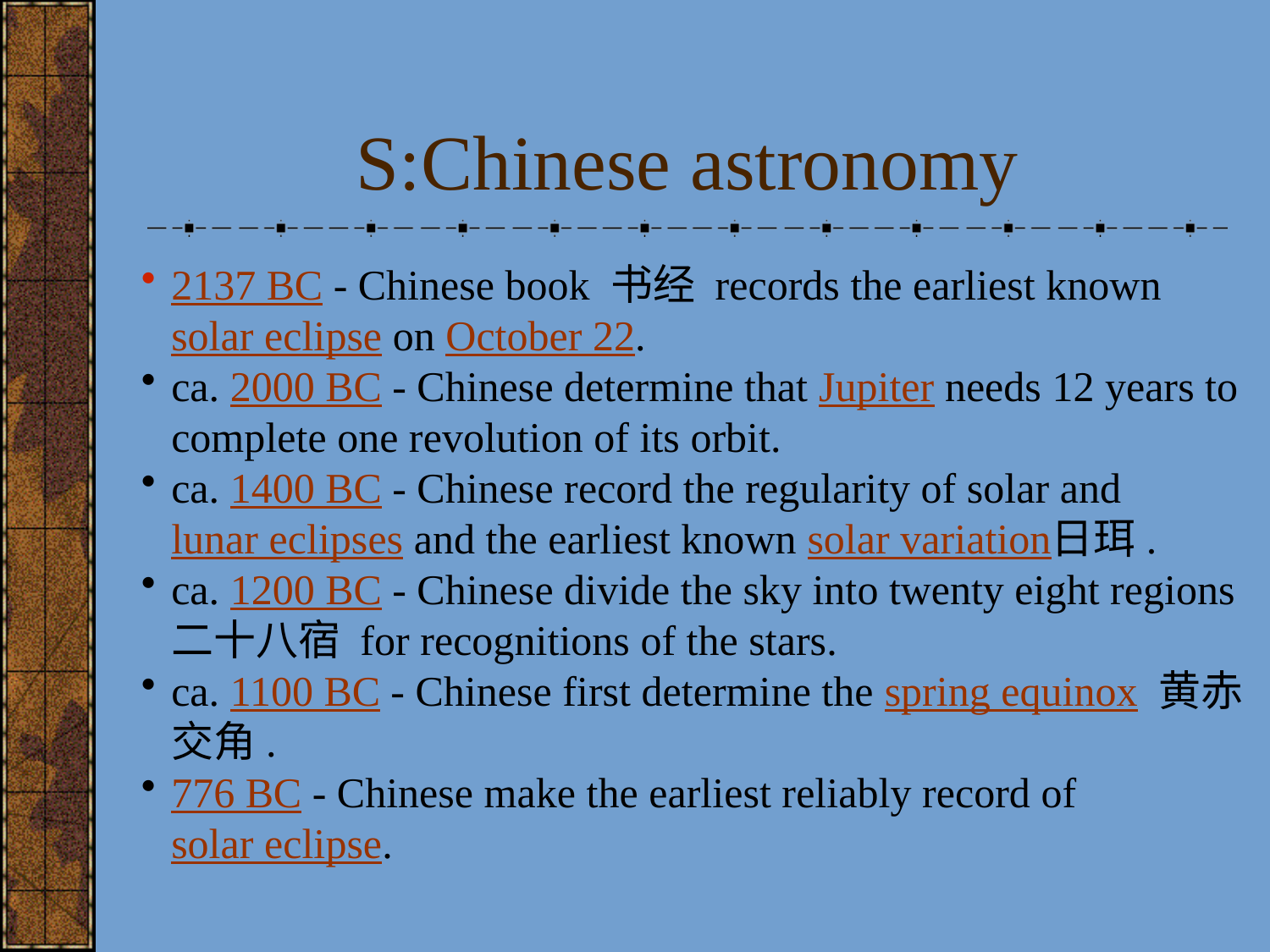

# S:Chinese astronomy

2137 BC - Chinese book 书经 records the earliest known solar eclipse on October 22.
ca. 2000 BC - Chinese determine that Jupiter needs 12 years to complete one revolution of its orbit.
ca. 1400 BC - Chinese record the regularity of solar and lunar eclipses and the earliest known solar variation日珥.
ca. 1200 BC - Chinese divide the sky into twenty eight regions 二十八宿 for recognitions of the stars.
ca. 1100 BC - Chinese first determine the spring equinox 黄赤交角.
776 BC - Chinese make the earliest reliably record of solar eclipse.